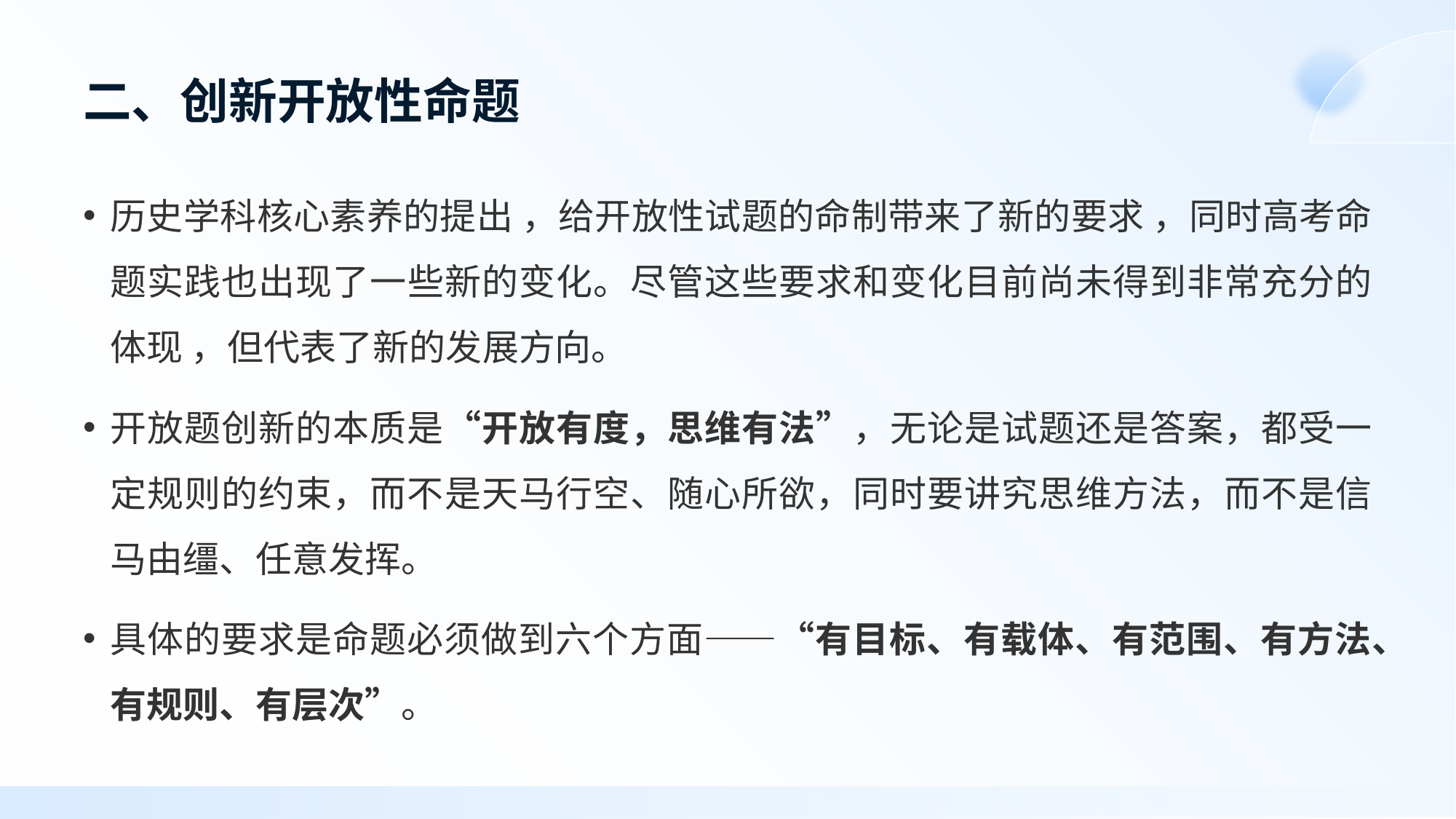

# 二、创新开放性命题
历史学科核心素养的提出 ，给开放性试题的命制带来了新的要求 ，同时高考命题实践也出现了一些新的变化。尽管这些要求和变化目前尚未得到非常充分的体现 ，但代表了新的发展方向。
开放题创新的本质是“开放有度，思维有法”，无论是试题还是答案，都受一定规则的约束，而不是天马行空、随心所欲，同时要讲究思维方法，而不是信马由缰、任意发挥。
具体的要求是命题必须做到六个方面——“有目标、有载体、有范围、有方法、有规则、有层次”。